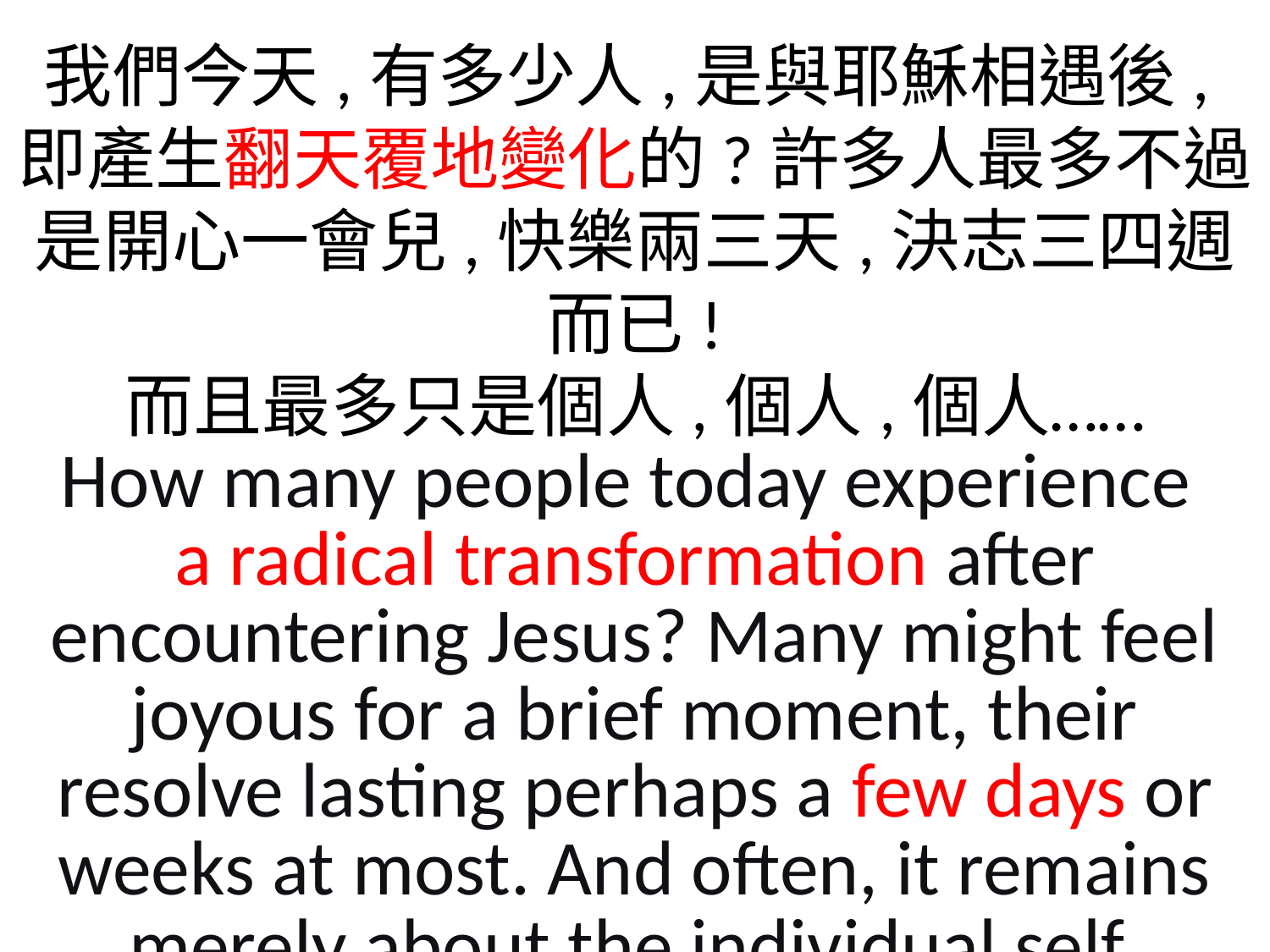

我們今天,有多少人,是與耶穌相遇後,即產生翻天覆地變化的?許多人最多不過是開心一會兒,快樂兩三天,決志三四週而已!
而且最多只是個人,個人,個人……
How many people today experience
a radical transformation after encountering Jesus? Many might feel joyous for a brief moment, their resolve lasting perhaps a few days or weeks at most. And often, it remains merely about the individual self.